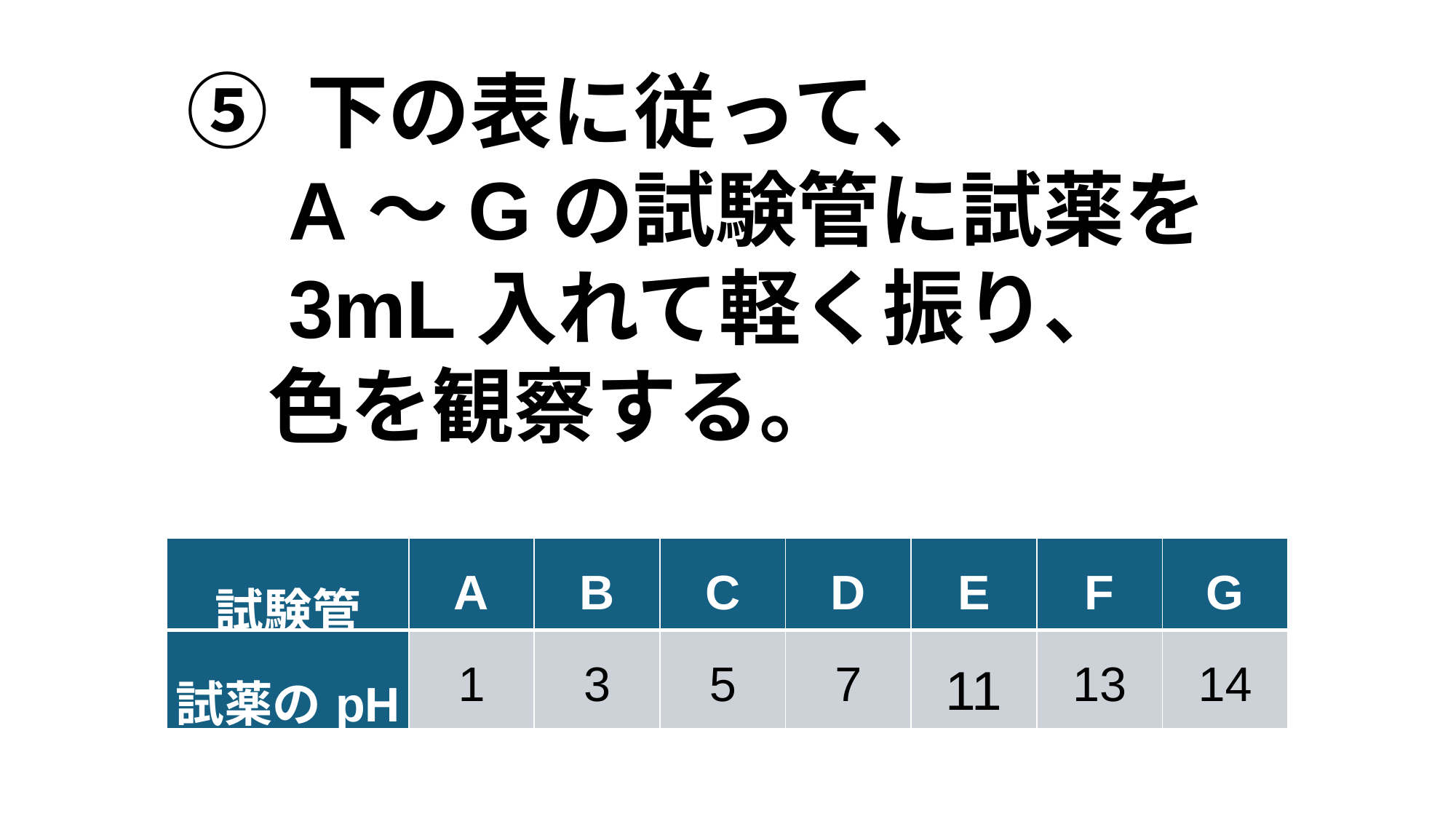

⑤ 下の表に従って、
　A～Gの試験管に試薬を
　3mL入れて軽く振り、
　色を観察する。
| 試験管 | A | B | C | D | E | F | G |
| --- | --- | --- | --- | --- | --- | --- | --- |
| 試薬のpH | 1 | 3 | 5 | 7 | 11 | 13 | 14 |